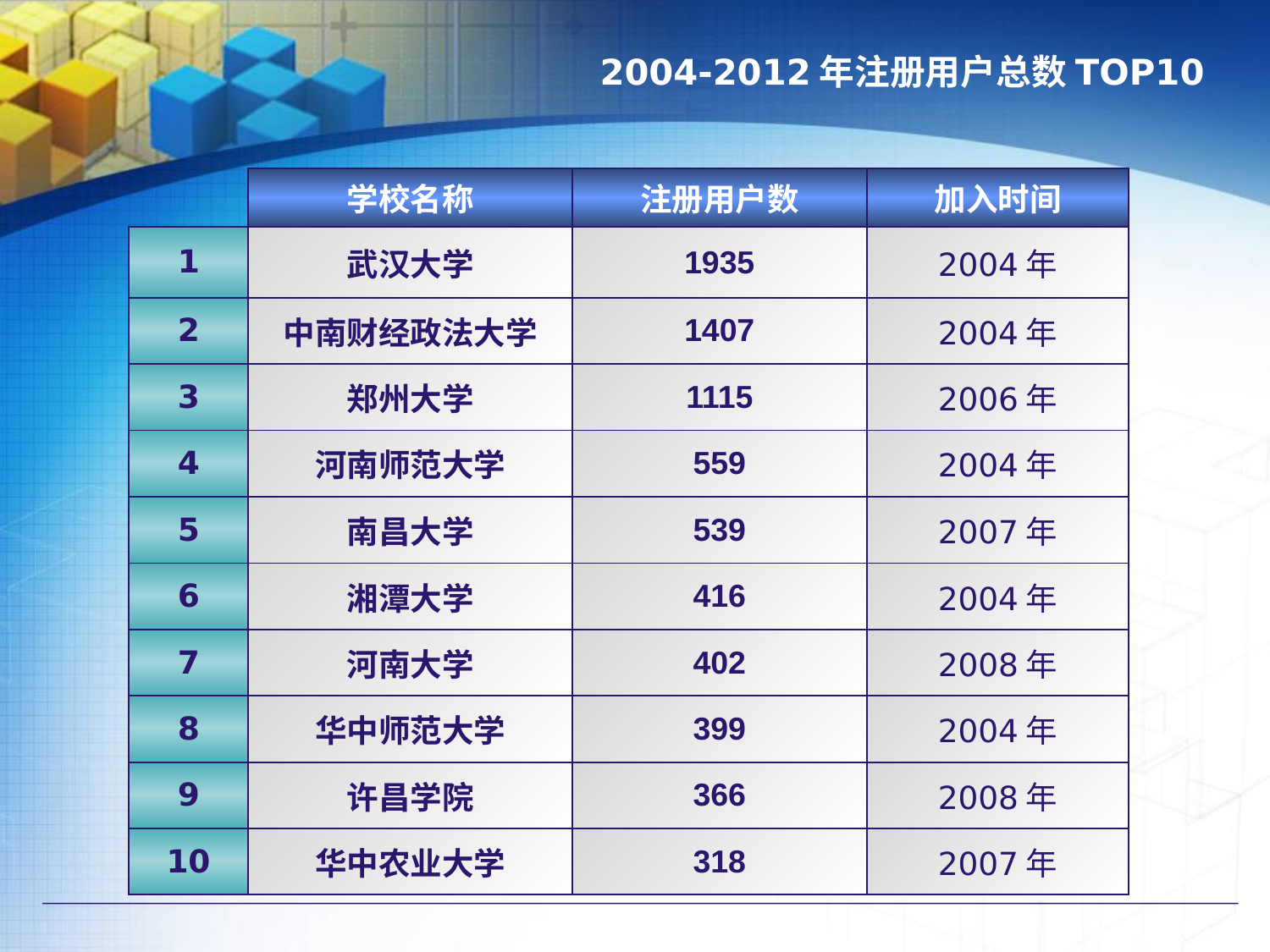

# 2004-2012年注册用户总数TOP10
|  | 学校名称 | 注册用户数 | 加入时间 |
| --- | --- | --- | --- |
| 1 | 武汉大学 | 1935 | 2004年 |
| 2 | 中南财经政法大学 | 1407 | 2004年 |
| 3 | 郑州大学 | 1115 | 2006年 |
| 4 | 河南师范大学 | 559 | 2004年 |
| 5 | 南昌大学 | 539 | 2007年 |
| 6 | 湘潭大学 | 416 | 2004年 |
| 7 | 河南大学 | 402 | 2008年 |
| 8 | 华中师范大学 | 399 | 2004年 |
| 9 | 许昌学院 | 366 | 2008年 |
| 10 | 华中农业大学 | 318 | 2007年 |